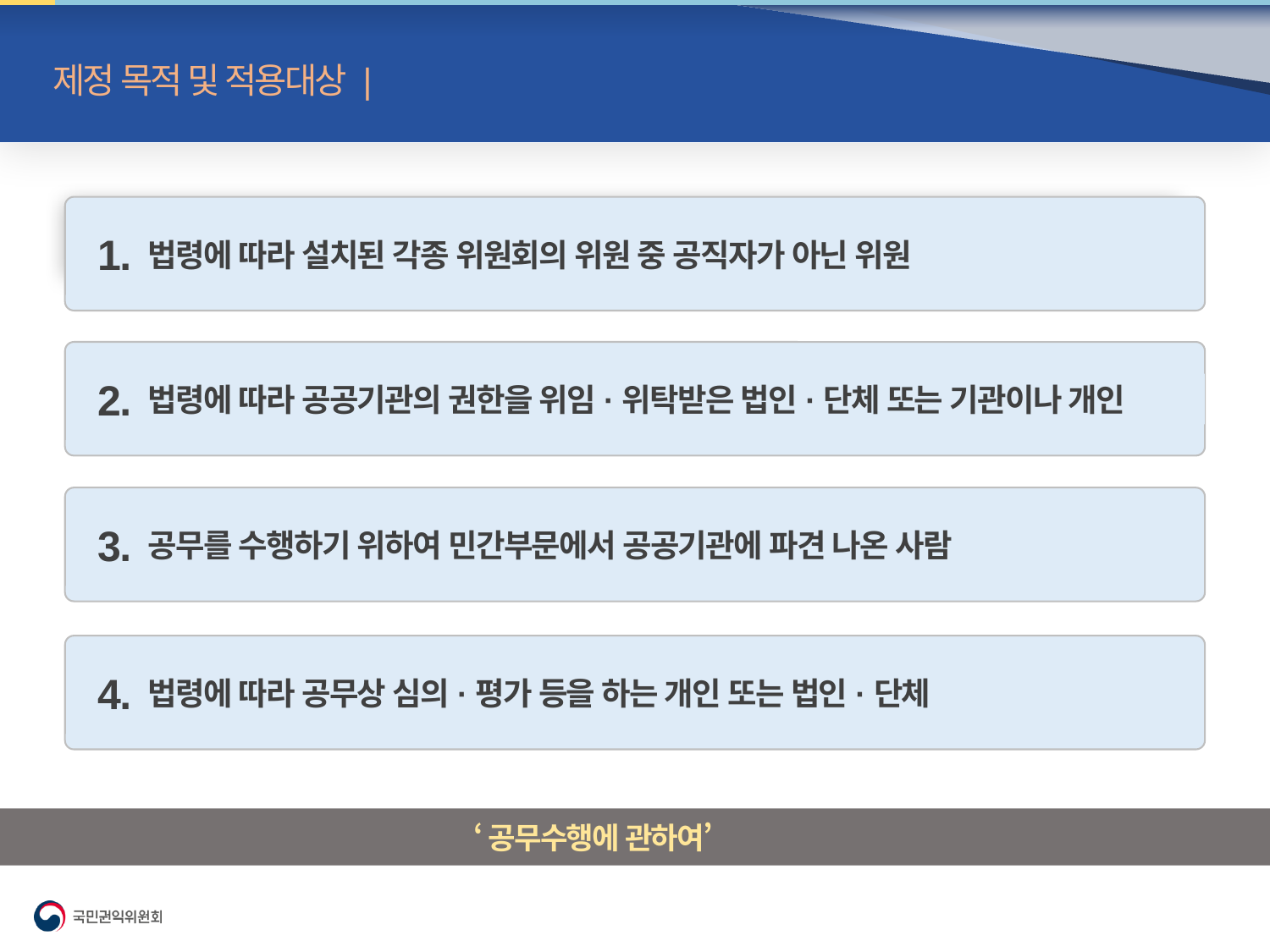

제정 목적 및 적용대상 | 공무수행사인
1.
법령에 따라 설치된 각종 위원회의 위원 중 공직자가 아닌 위원

법령·기준에서 정한 절차와 방법에 따른 특정 행위 요구
2.
법령에 따라 공공기관의 권한을 위임·위탁받은 법인·단체 또는 기관이나 개인
3.
공무를 수행하기 위하여 민간부문에서 공공기관에 파견 나온 사람
4.
법령에 따라 공무상 심의·평가 등을 하는 개인 또는 법인·단체
공무수행사인은 공직자등과 달리 ‘ 공무수행에 관하여’  부정청탁 및 금품등 수수 금지 규정 준용